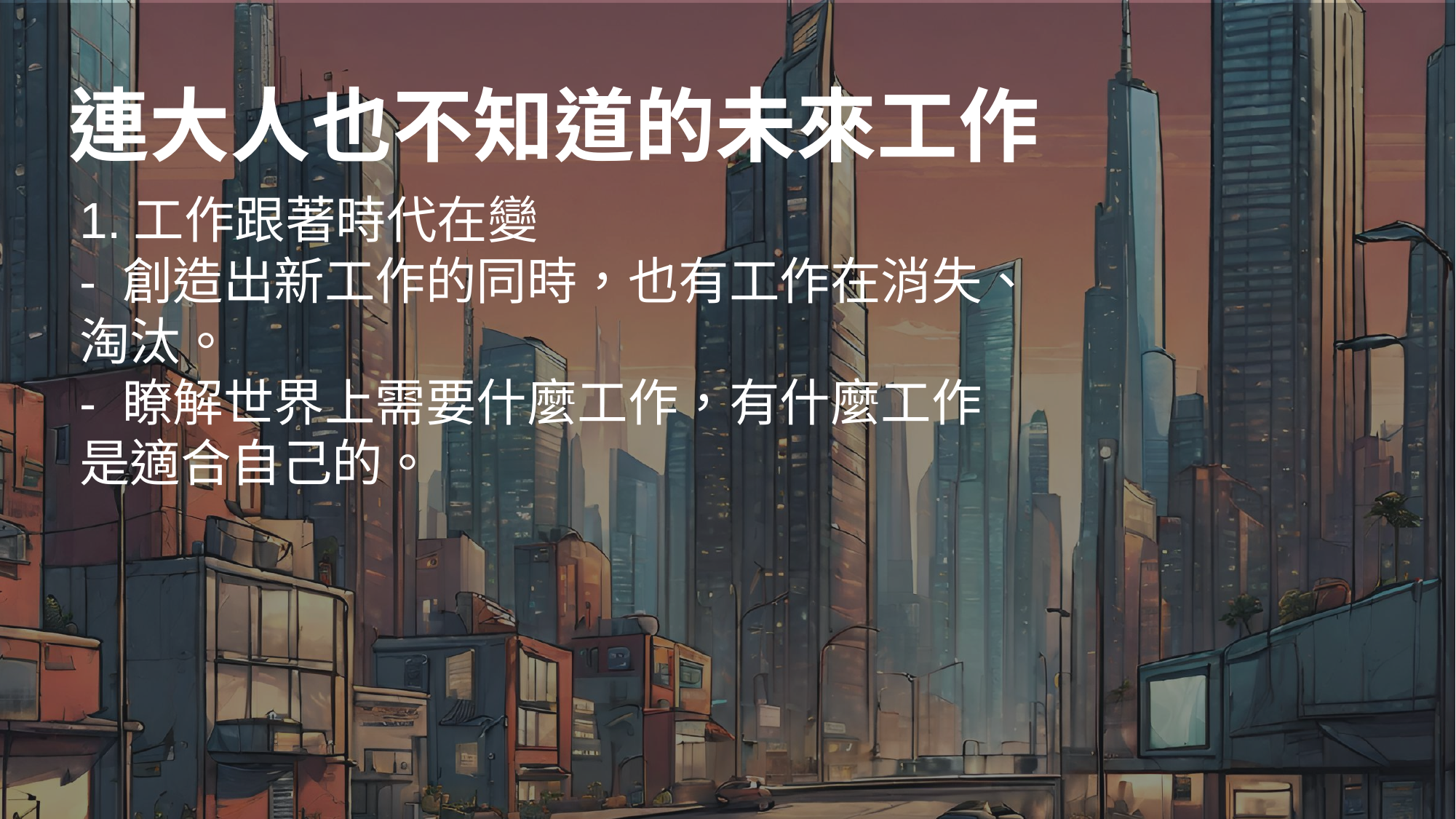

連大人也不知道的未來工作
1.工作跟著時代在變
- 創造出新工作的同時，也有工作在消失、淘汰。
- 瞭解世界上需要什麼工作，有什麼工作是適合自己的。